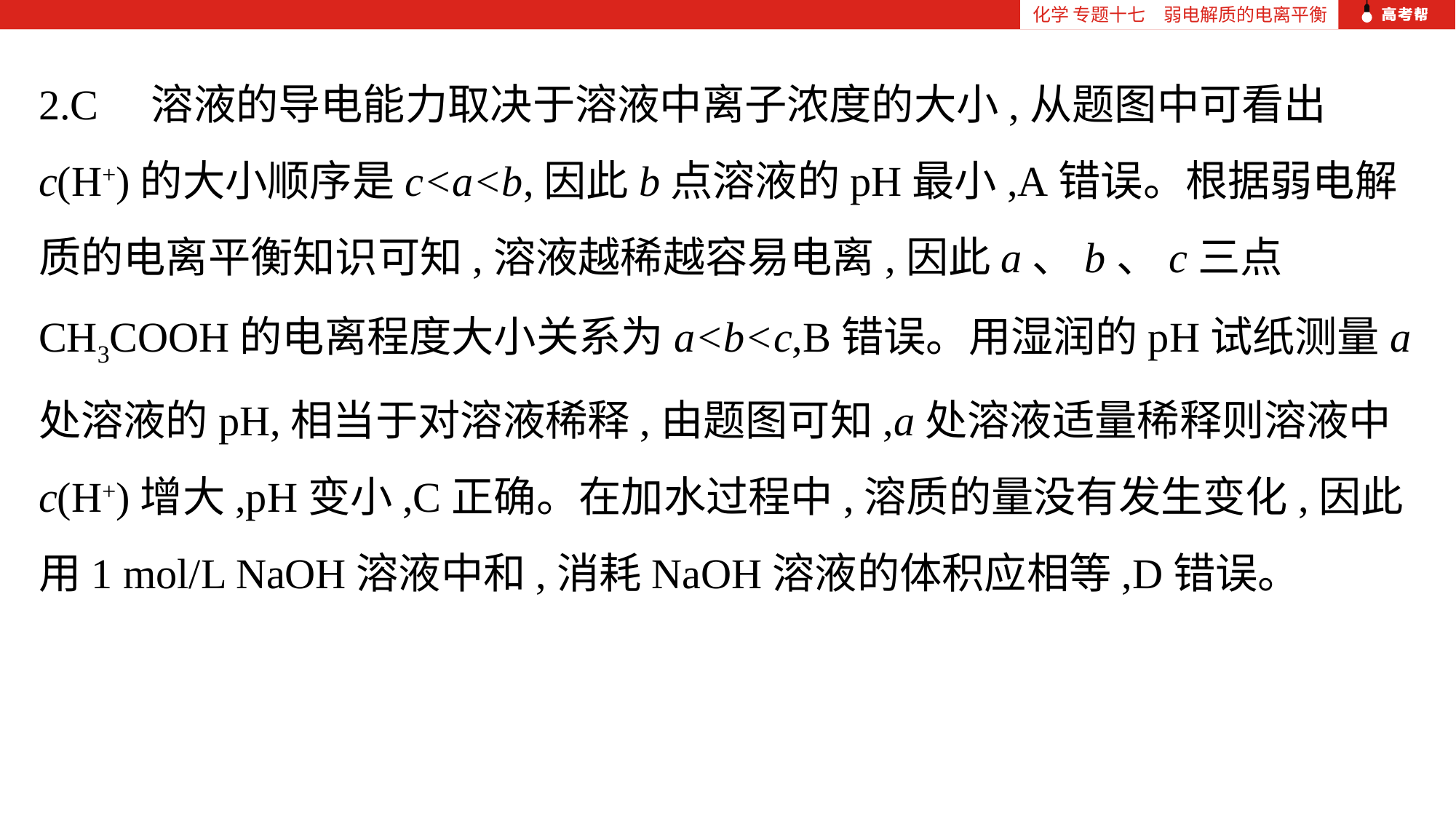

化学 专题十七　弱电解质的电离平衡

2.C　溶液的导电能力取决于溶液中离子浓度的大小,从题图中可看出c(H+)的大小顺序是c<a<b,因此b点溶液的pH最小,A错误。根据弱电解质的电离平衡知识可知,溶液越稀越容易电离,因此a、b、c三点CH3COOH的电离程度大小关系为a<b<c,B错误。用湿润的pH试纸测量a处溶液的pH,相当于对溶液稀释,由题图可知,a处溶液适量稀释则溶液中c(H+)增大,pH变小,C正确。在加水过程中,溶质的量没有发生变化,因此用1 mol/L NaOH溶液中和,消耗NaOH溶液的体积应相等,D错误。